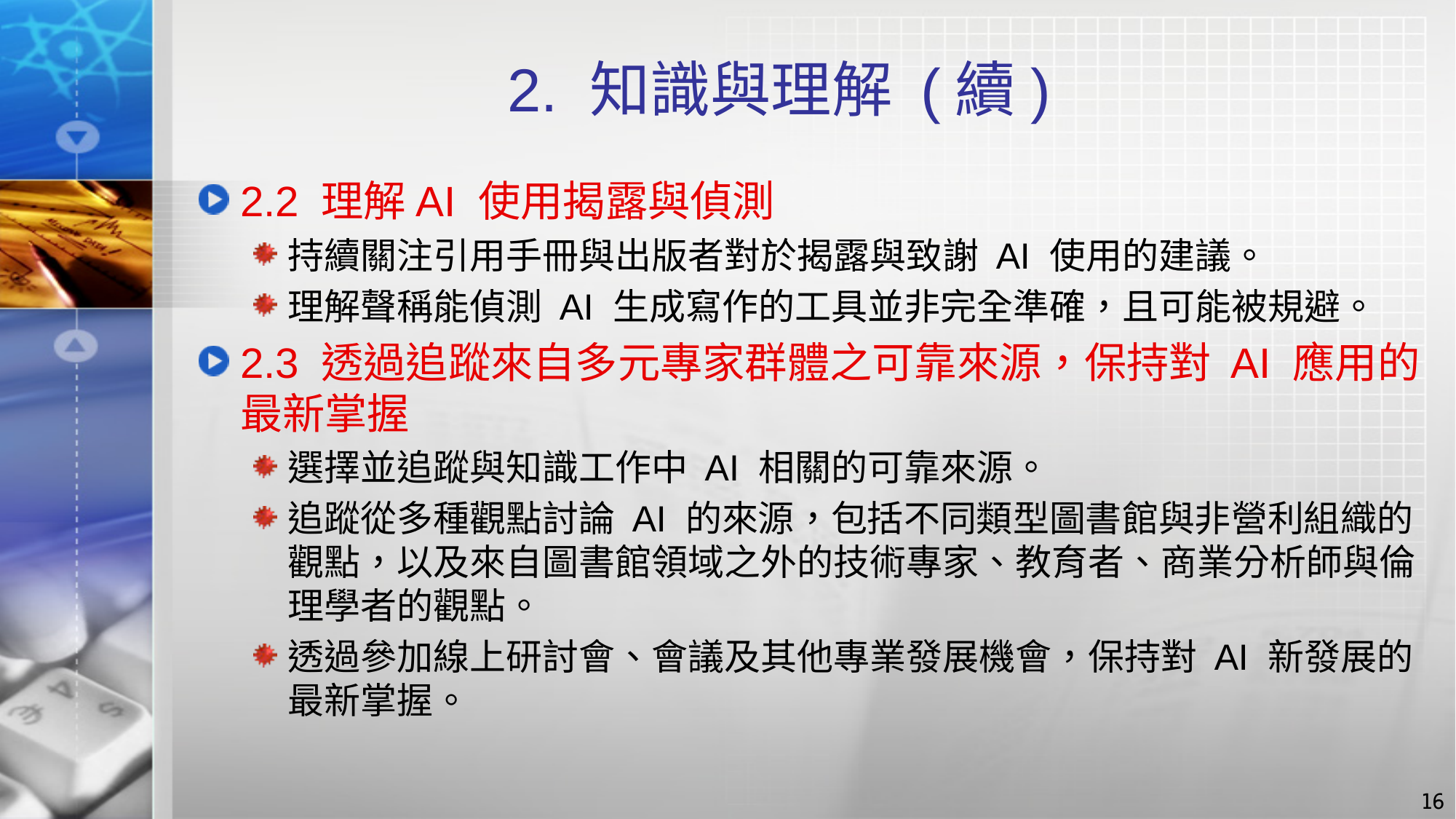

# 2. 知識與理解 (續)
2.2 理解AI 使用揭露與偵測
持續關注引用手冊與出版者對於揭露與致謝 AI 使用的建議。
理解聲稱能偵測 AI 生成寫作的工具並非完全準確，且可能被規避。
2.3 透過追蹤來自多元專家群體之可靠來源，保持對 AI 應用的最新掌握
選擇並追蹤與知識工作中 AI 相關的可靠來源。
追蹤從多種觀點討論 AI 的來源，包括不同類型圖書館與非營利組織的觀點，以及來自圖書館領域之外的技術專家、教育者、商業分析師與倫理學者的觀點。
透過參加線上研討會、會議及其他專業發展機會，保持對 AI 新發展的最新掌握。
16